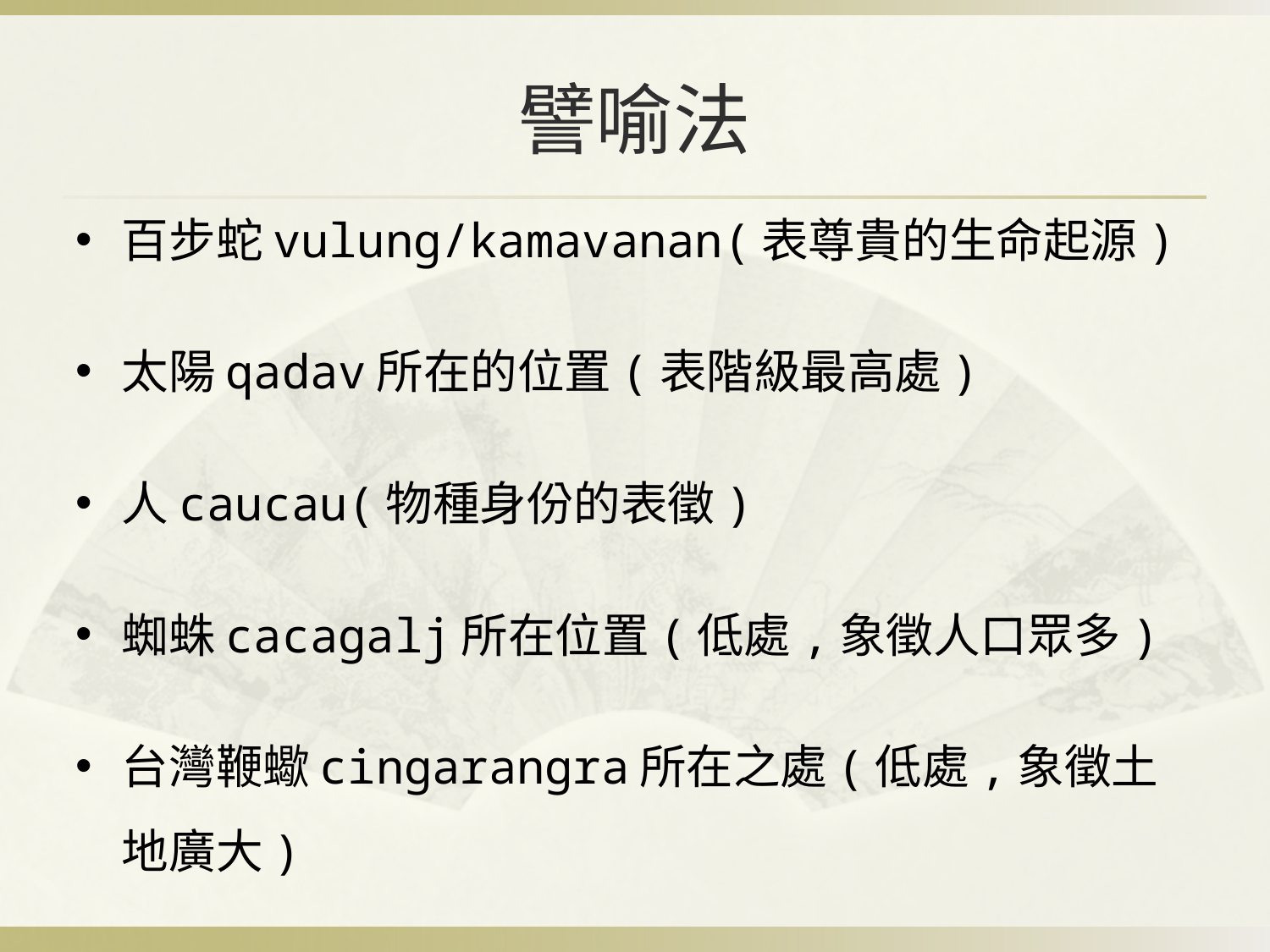

# 譬喻法
百步蛇vulung/kamavanan(表尊貴的生命起源)
太陽qadav所在的位置(表階級最高處)
人caucau(物種身份的表徵)
蜘蛛cacagalj所在位置(低處,象徵人口眾多)
台灣鞭蠍cingarangra所在之處(低處,象徵土地廣大)